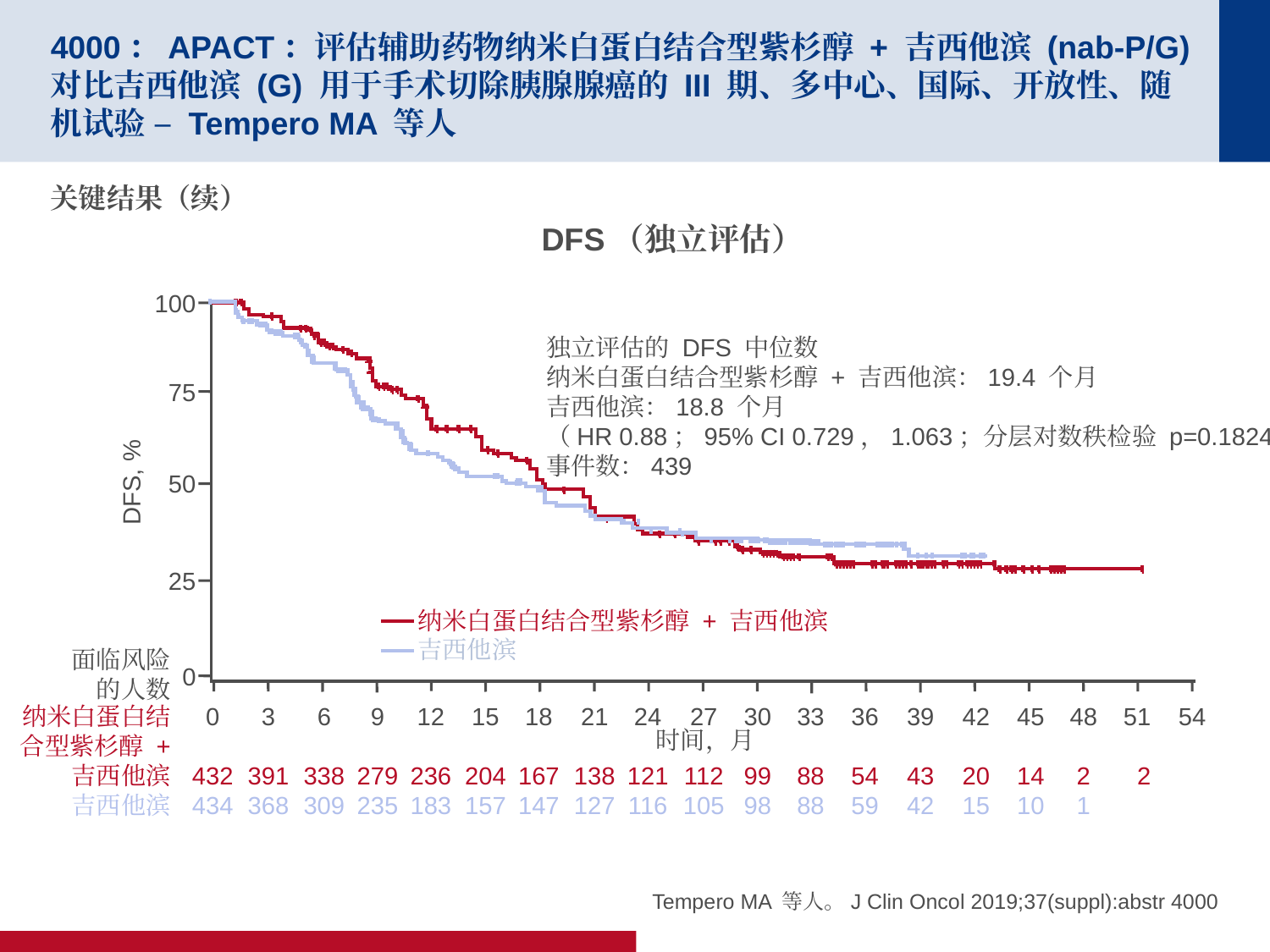

# 4000：APACT：评估辅助药物纳米白蛋白结合型紫杉醇 + 吉西他滨 (nab-P/G) 对比吉西他滨 (G) 用于手术切除胰腺腺癌的 III 期、多中心、国际、开放性、随机试验 – Tempero MA 等人
关键结果（续）

DFS（独立评估）
100

独立评估的 DFS 中位数
纳米白蛋白结合型紫杉醇 + 吉西他滨：19.4 个月
吉西他滨：18.8 个月
（HR 0.88；95% CI 0.729，1.063；分层对数秩检验 p=0.1824）
事件数：439
75

DFS, %
50

25

纳米白蛋白结合型紫杉醇 + 吉西他滨
吉西他滨
面临风险
的人数
0

纳米白蛋白结合型紫杉醇 + 吉西他滨
吉西他滨
0

432
434
3

391
368
6

338
309
9

279
235
12

236
183
15

204
157
18

167
147
21

138
127
24

121
116
27

112
105
30

99
98
33

88
88
36

54
59
39

43
42
42

20
15
45

14
10
48

2
1
51

2
54

时间，月
Tempero MA 等人。J Clin Oncol 2019;37(suppl):abstr 4000